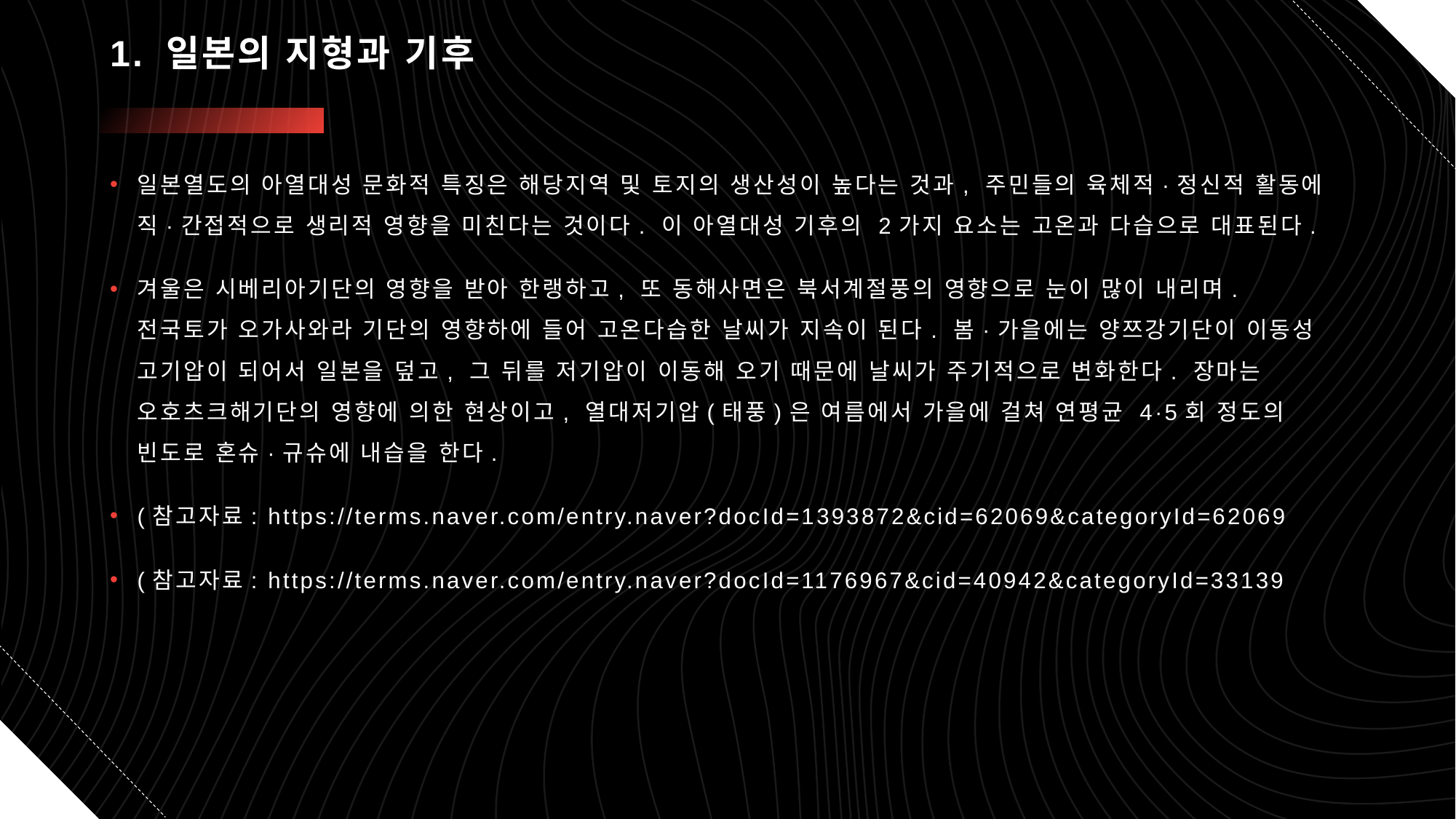

# 1. 일본의 지형과 기후
일본열도의 아열대성 문화적 특징은 해당지역 및 토지의 생산성이 높다는 것과, 주민들의 육체적·정신적 활동에 직·간접적으로 생리적 영향을 미친다는 것이다. 이 아열대성 기후의 2가지 요소는 고온과 다습으로 대표된다.
겨울은 시베리아기단의 영향을 받아 한랭하고, 또 동해사면은 북서계절풍의 영향으로 눈이 많이 내리며. 전국토가 오가사와라 기단의 영향하에 들어 고온다습한 날씨가 지속이 된다. 봄·가을에는 양쯔강기단이 이동성 고기압이 되어서 일본을 덮고, 그 뒤를 저기압이 이동해 오기 때문에 날씨가 주기적으로 변화한다. 장마는 오호츠크해기단의 영향에 의한 현상이고, 열대저기압(태풍)은 여름에서 가을에 걸쳐 연평균 4·5회 정도의 빈도로 혼슈·규슈에 내습을 한다.
(참고자료: https://terms.naver.com/entry.naver?docId=1393872&cid=62069&categoryId=62069
(참고자료: https://terms.naver.com/entry.naver?docId=1176967&cid=40942&categoryId=33139